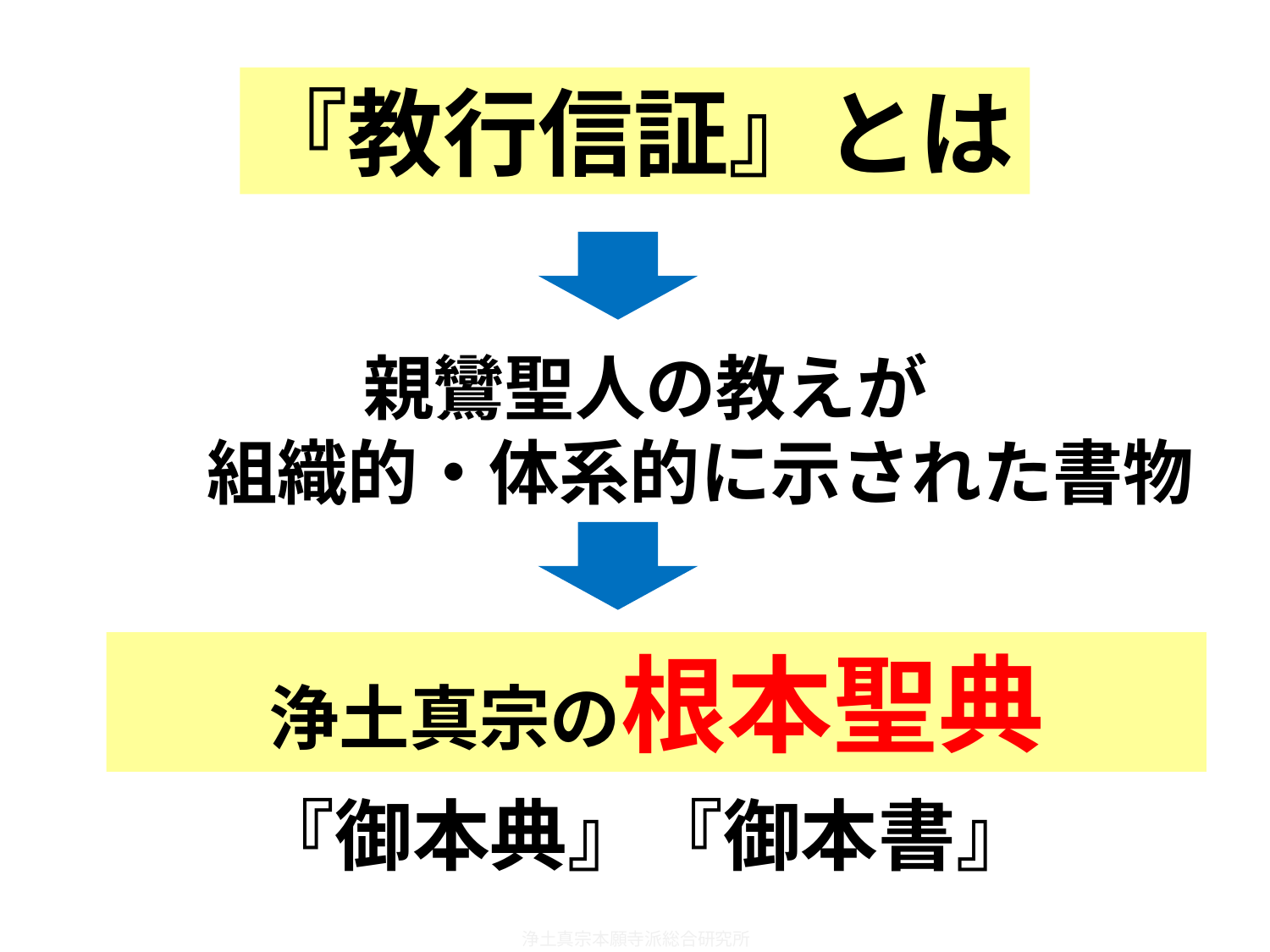

『教行信証』とは

親鸞聖人の教えが
　組織的・体系的に示された書物

浄土真宗の根本聖典
『御本典』『御本書』